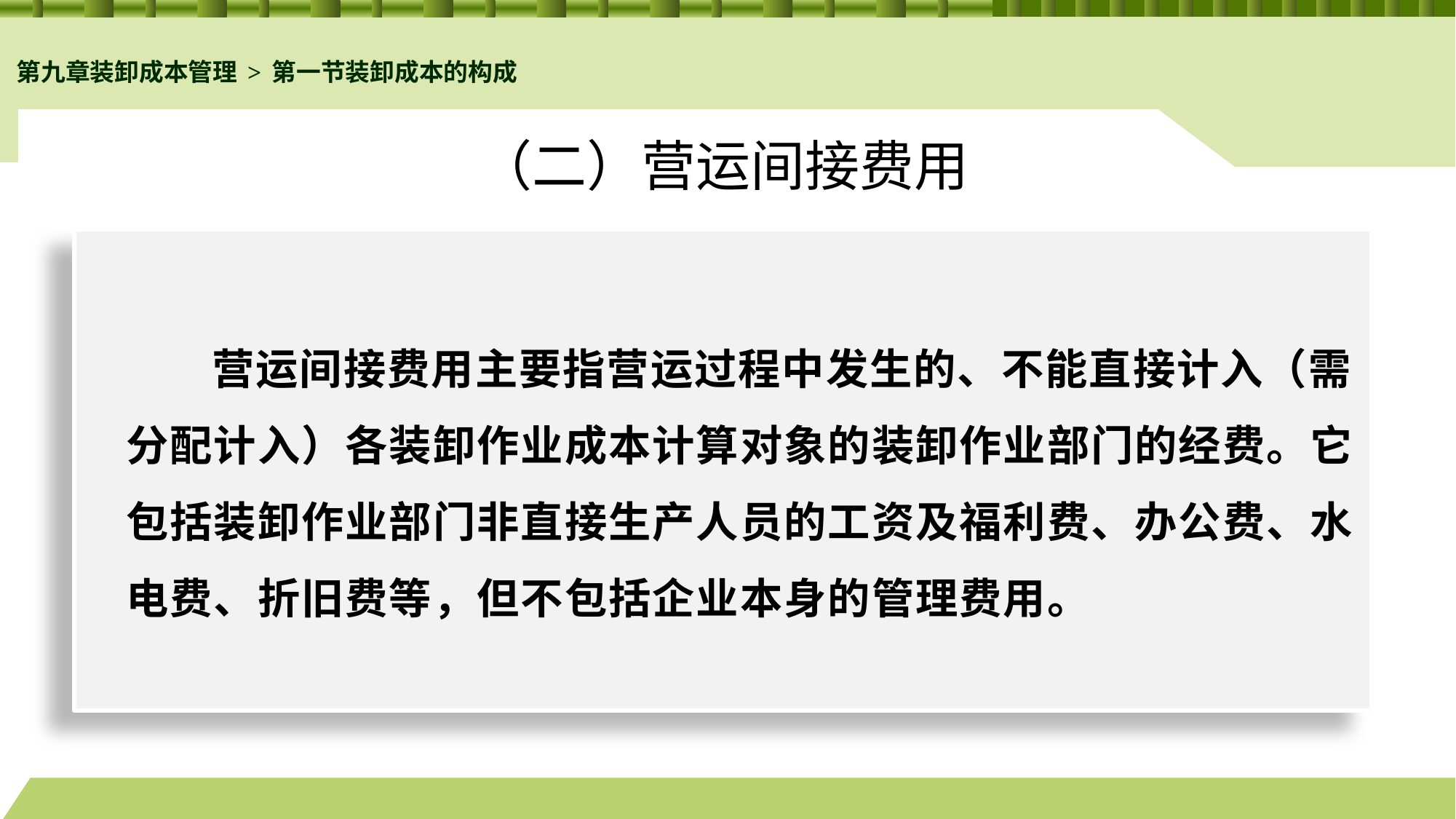

第九章装卸成本管理>第一节装卸成本的构成
# （二）营运间接费用
营运间接费用主要指营运过程中发生的、不能直接计入（需分配计入）各装卸作业成本计算对象的装卸作业部门的经费。它包括装卸作业部门非直接生产人员的工资及福利费、办公费、水电费、折旧费等，但不包括企业本身的管理费用。